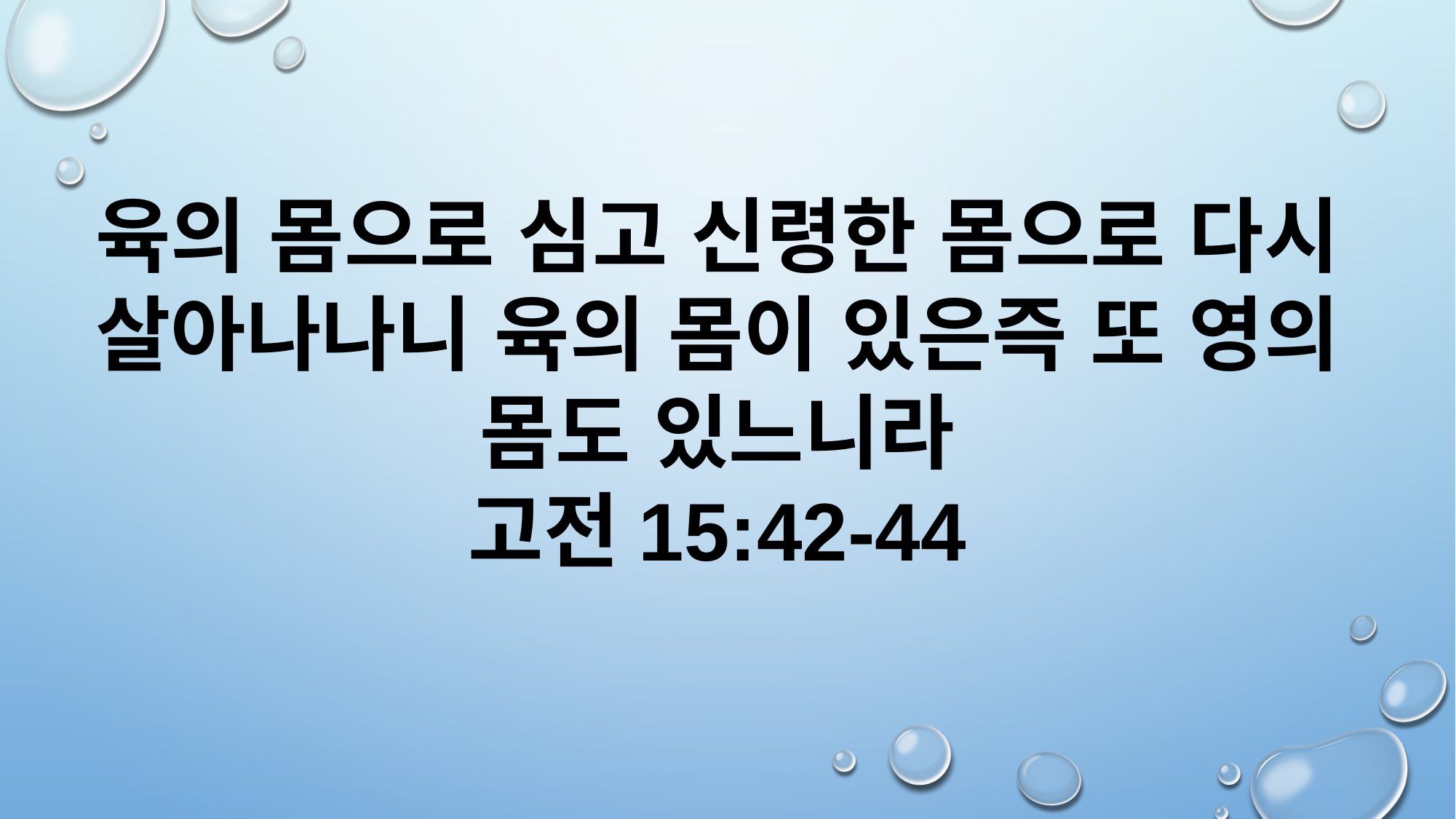

육의 몸으로 심고 신령한 몸으로 다시 살아나나니 육의 몸이 있은즉 또 영의 몸도 있느니라
고전15:42-44